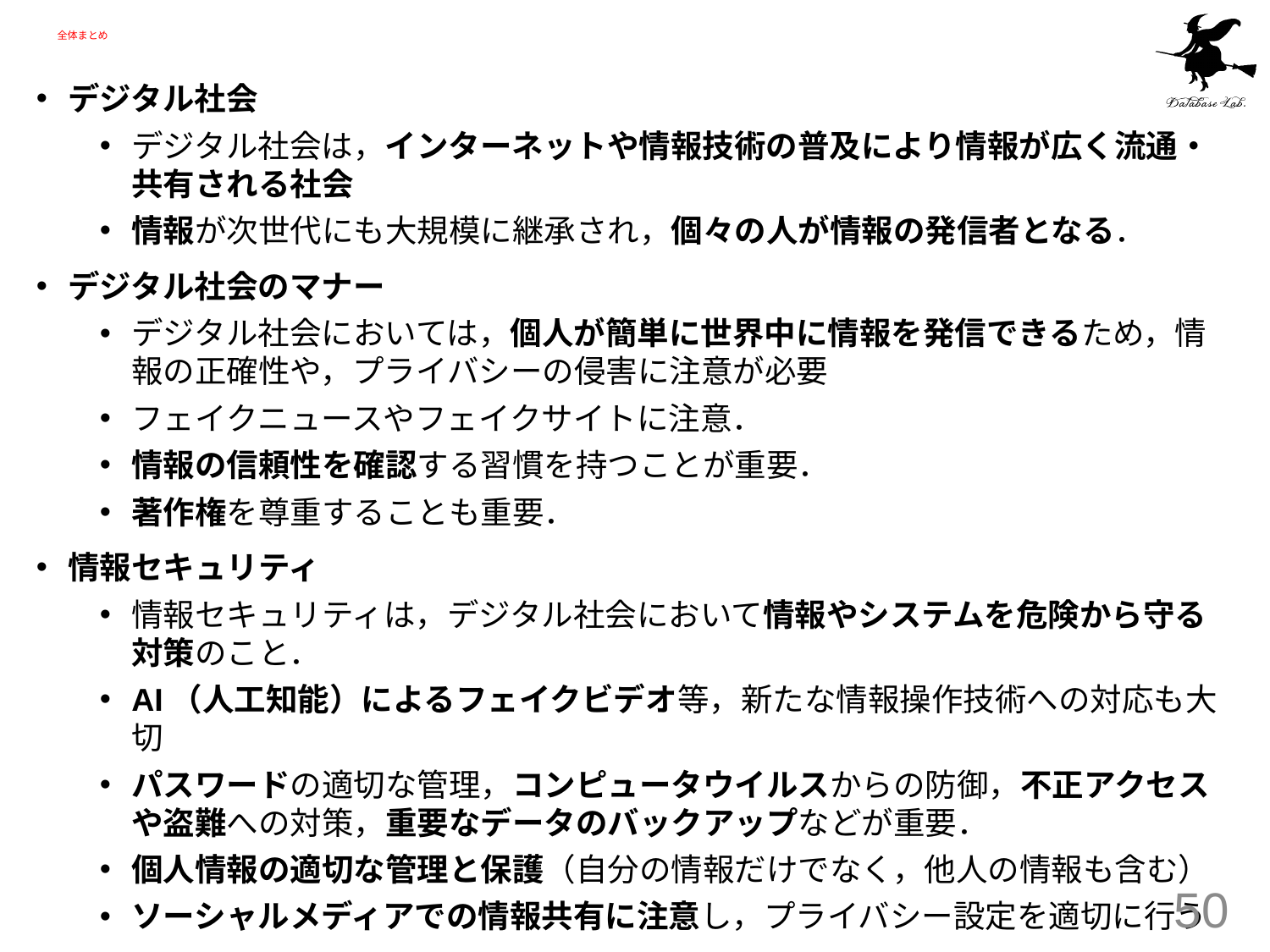

# 全体まとめ
デジタル社会
デジタル社会は，インターネットや情報技術の普及により情報が広く流通・共有される社会
情報が次世代にも大規模に継承され，個々の人が情報の発信者となる．
デジタル社会のマナー
デジタル社会においては，個人が簡単に世界中に情報を発信できるため，情報の正確性や，プライバシーの侵害に注意が必要
フェイクニュースやフェイクサイトに注意．
情報の信頼性を確認する習慣を持つことが重要．
著作権を尊重することも重要．
情報セキュリティ
情報セキュリティは，デジタル社会において情報やシステムを危険から守る対策のこと．
AI（人工知能）によるフェイクビデオ等，新たな情報操作技術への対応も大切
パスワードの適切な管理，コンピュータウイルスからの防御，不正アクセスや盗難への対策，重要なデータのバックアップなどが重要．
個人情報の適切な管理と保護（自分の情報だけでなく，他人の情報も含む）
ソーシャルメディアでの情報共有に注意し，プライバシー設定を適切に行う

50